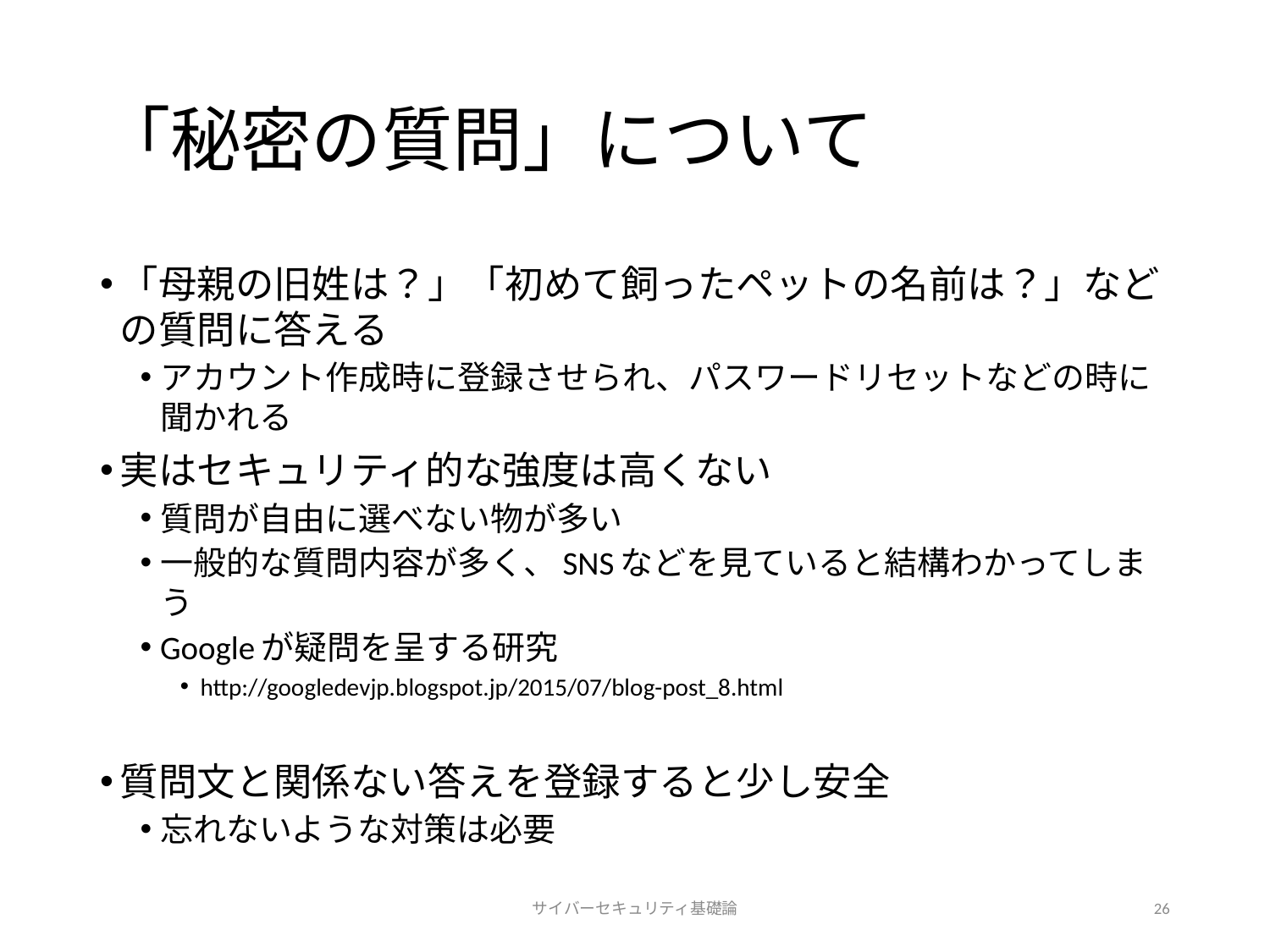

# 「秘密の質問」について
「母親の旧姓は？」「初めて飼ったペットの名前は？」などの質問に答える
アカウント作成時に登録させられ、パスワードリセットなどの時に聞かれる
実はセキュリティ的な強度は高くない
質問が自由に選べない物が多い
一般的な質問内容が多く、SNSなどを見ていると結構わかってしまう
Googleが疑問を呈する研究
http://googledevjp.blogspot.jp/2015/07/blog-post_8.html

質問文と関係ない答えを登録すると少し安全
忘れないような対策は必要
サイバーセキュリティ基礎論
26